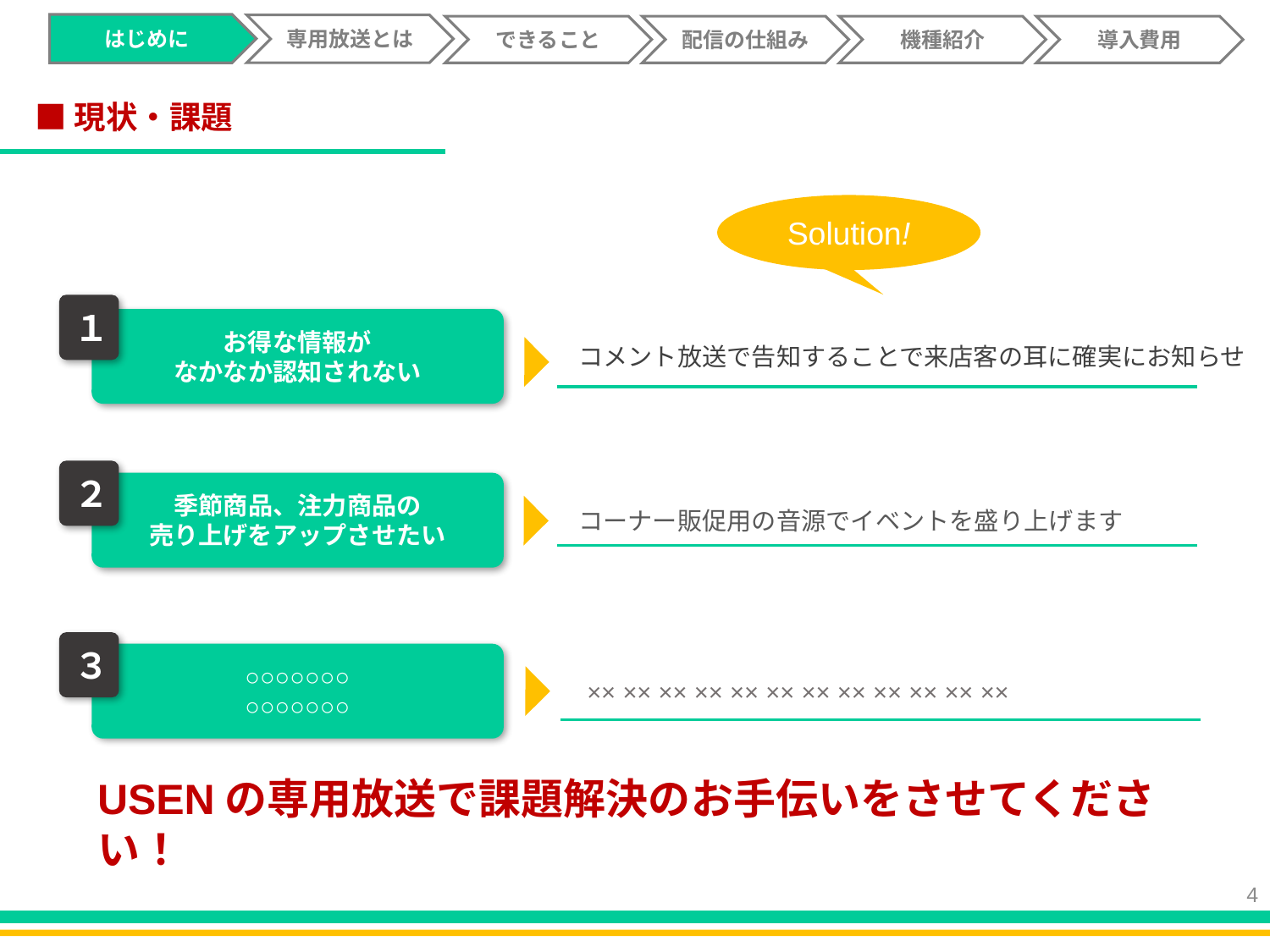

はじめに
専用放送とは
できること
配信の仕組み
機種紹介
導入費用
■現状・課題
Solution!

１
お得な情報が
なかなか認知されない
　コメント放送で告知することで来店客の耳に確実にお知らせ

２
季節商品、注力商品の
売り上げをアップさせたい
　コーナー販促用の音源でイベントを盛り上げます

３
○○○○○○○
○○○○○○○
　×× ×× ×× ×× ×× ×× ×× ×× ×× ×× ×× ××

USENの専用放送で課題解決のお手伝いをさせてください！
4